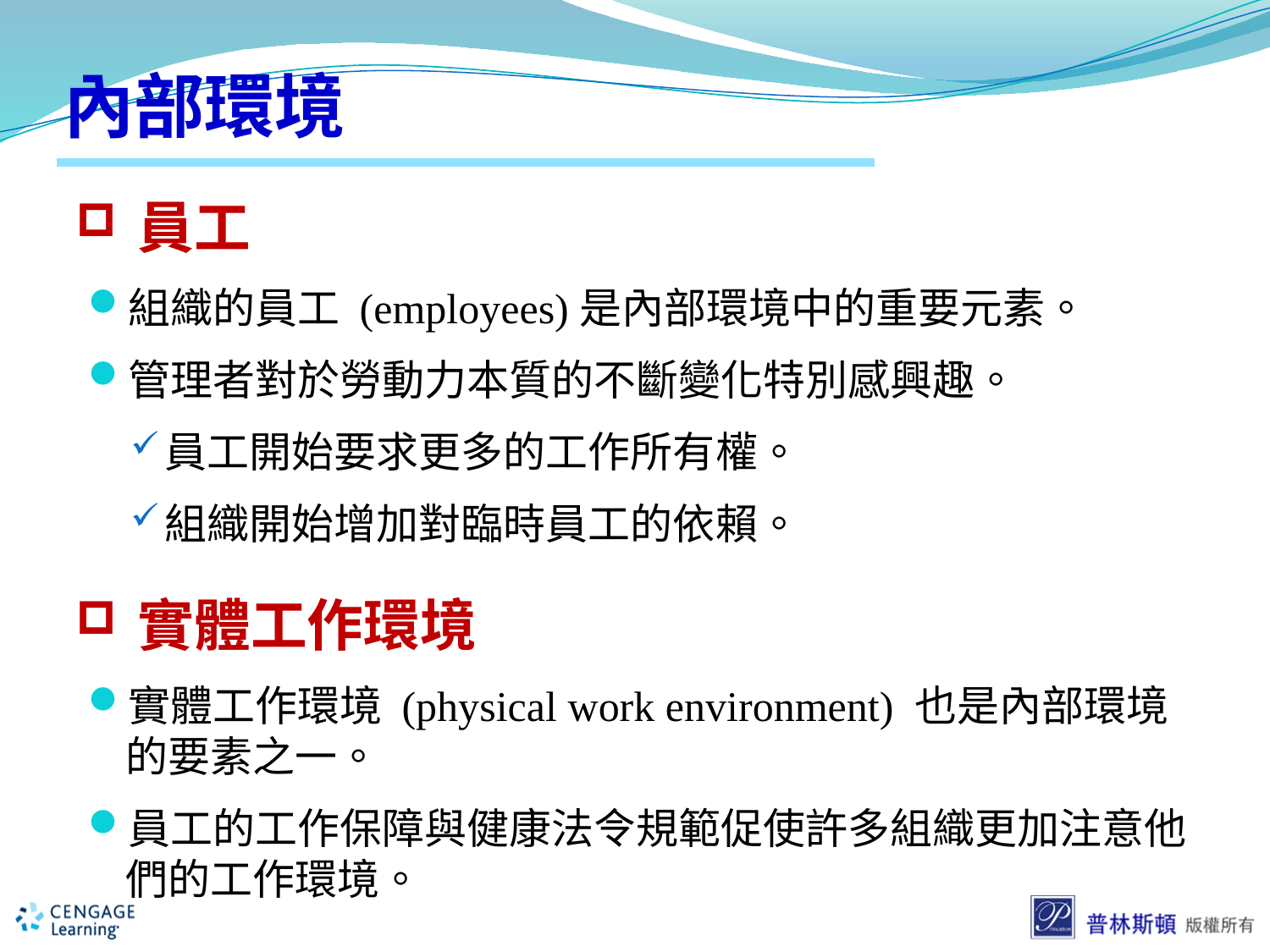

# 內部環境
員工
組織的員工 (employees)是內部環境中的重要元素。
管理者對於勞動力本質的不斷變化特別感興趣。
員工開始要求更多的工作所有權。
組織開始增加對臨時員工的依賴。
實體工作環境
實體工作環境 (physical work environment) 也是內部環境的要素之一。
員工的工作保障與健康法令規範促使許多組織更加注意他們的工作環境。